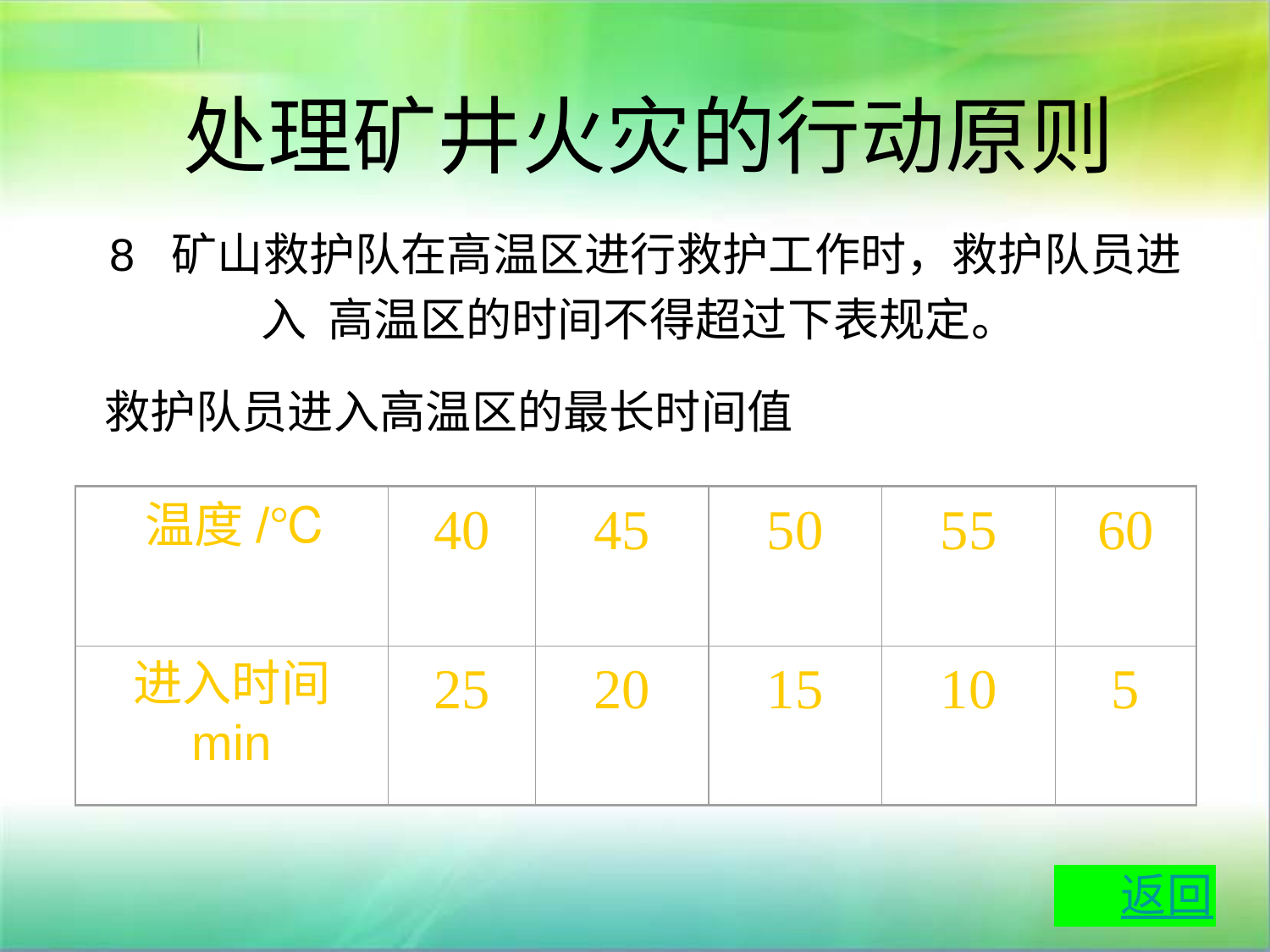

处理矿井火灾的行动原则
# 8  矿山救护队在高温区进行救护工作时，救护队员进入  高温区的时间不得超过下表规定。
救护队员进入高温区的最长时间值

温度/℃

40

45

50

55

60

进入时间
min

25

20

15

10

5

返回